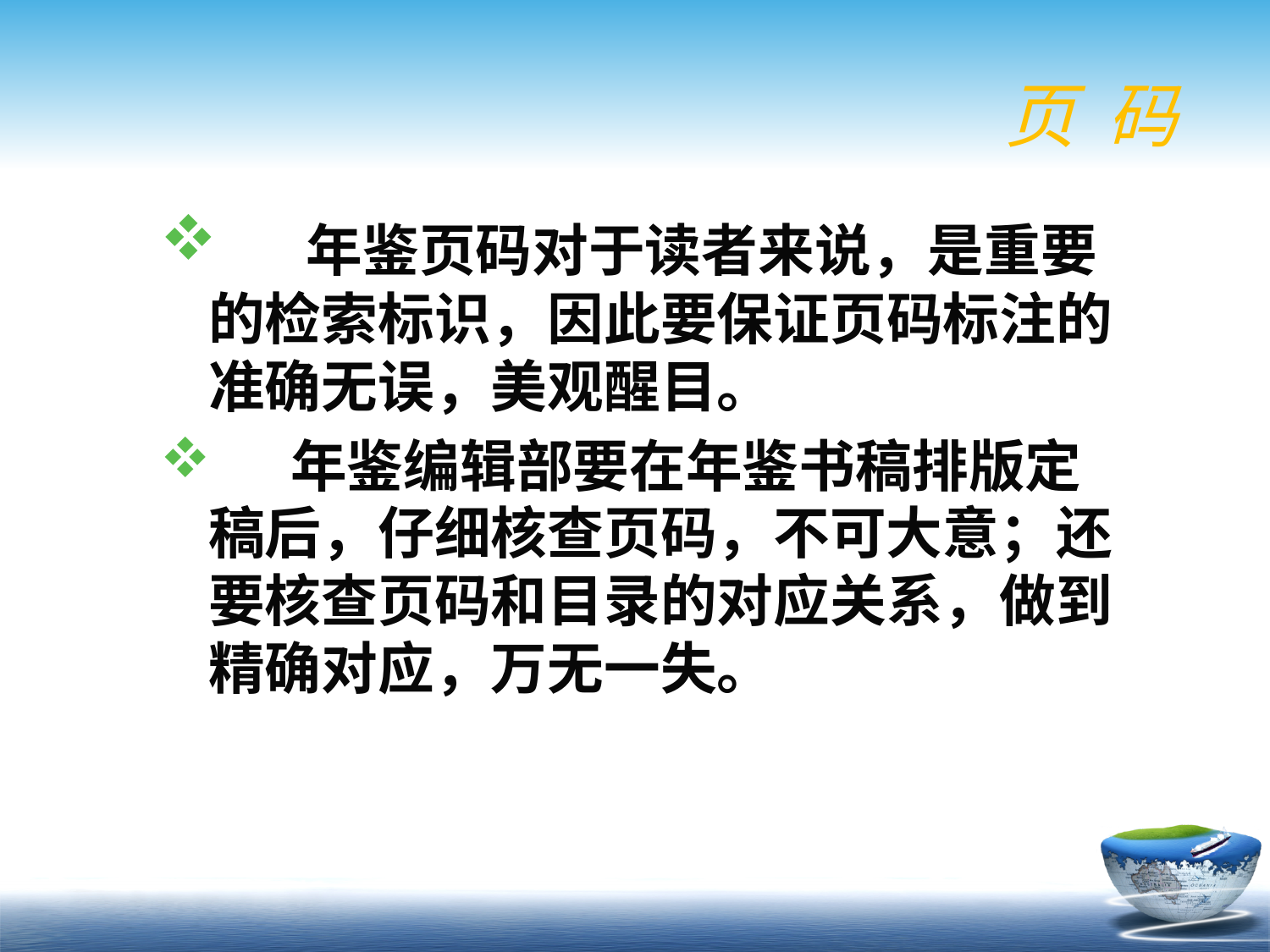

# 页  码
     年鉴页码对于读者来说，是重要的检索标识，因此要保证页码标注的准确无误，美观醒目。
     年鉴编辑部要在年鉴书稿排版定稿后，仔细核查页码，不可大意；还要核查页码和目录的对应关系，做到精确对应，万无一失。